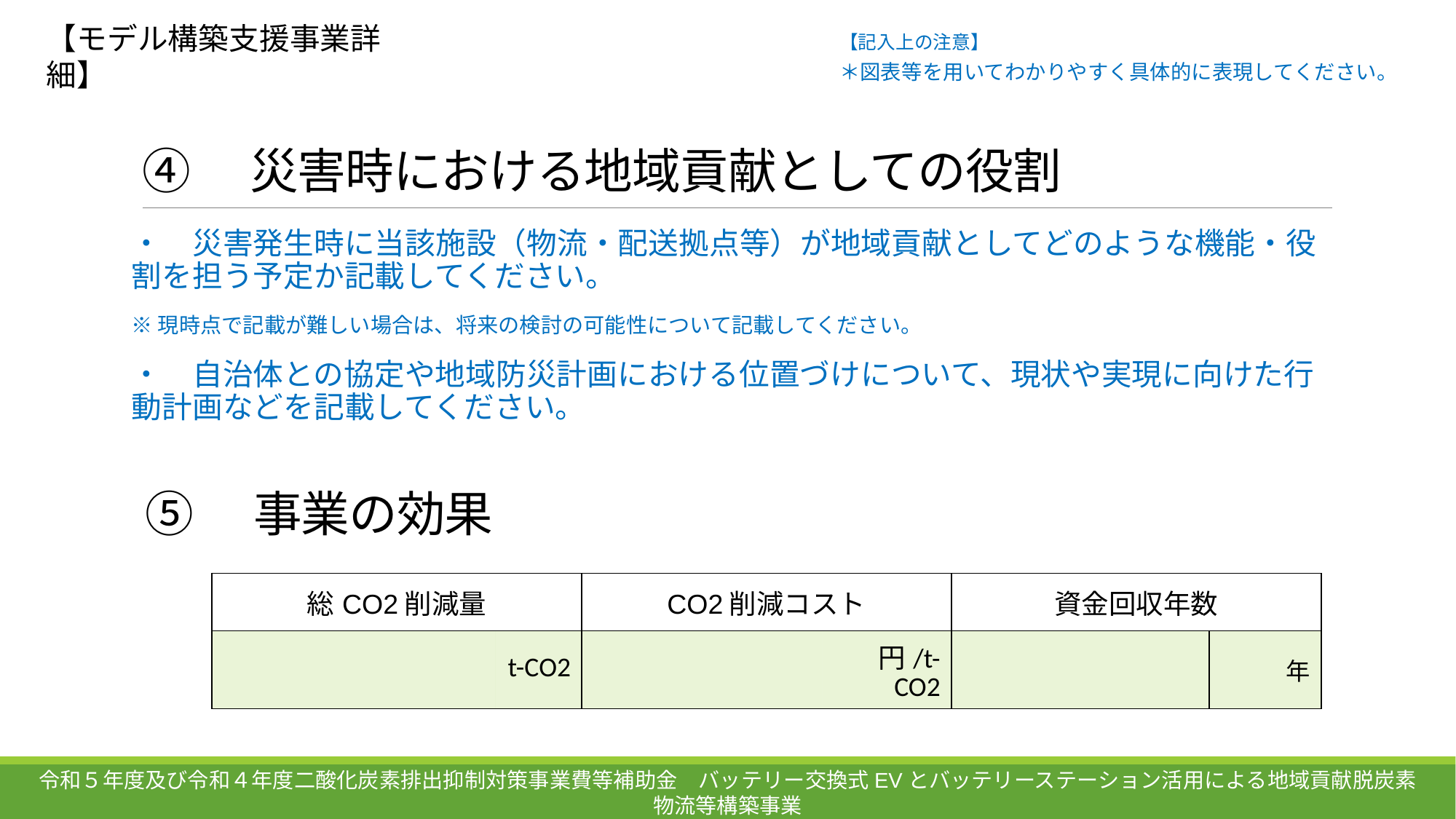

【モデル構築支援事業詳細】
# ④　災害時における地域貢献としての役割
【記入上の注意】
＊図表等を用いてわかりやすく具体的に表現してください。
・　災害発生時に当該施設（物流・配送拠点等）が地域貢献としてどのような機能・役割を担う予定か記載してください。
※現時点で記載が難しい場合は、将来の検討の可能性について記載してください。
・　自治体との協定や地域防災計画における位置づけについて、現状や実現に向けた行動計画などを記載してください。

⑤　事業の効果
| 総CO2削減量 |  | CO2削減コスト |  | 資金回収年数 |  |
| --- | --- | --- | --- | --- | --- |
|  | t-CO2 |  | 円/t-CO2 |  | 年 |
令和５年度及び令和４年度二酸化炭素排出抑制対策事業費等補助金　バッテリー交換式EVとバッテリーステーション活用による地域貢献脱炭素物流等構築事業